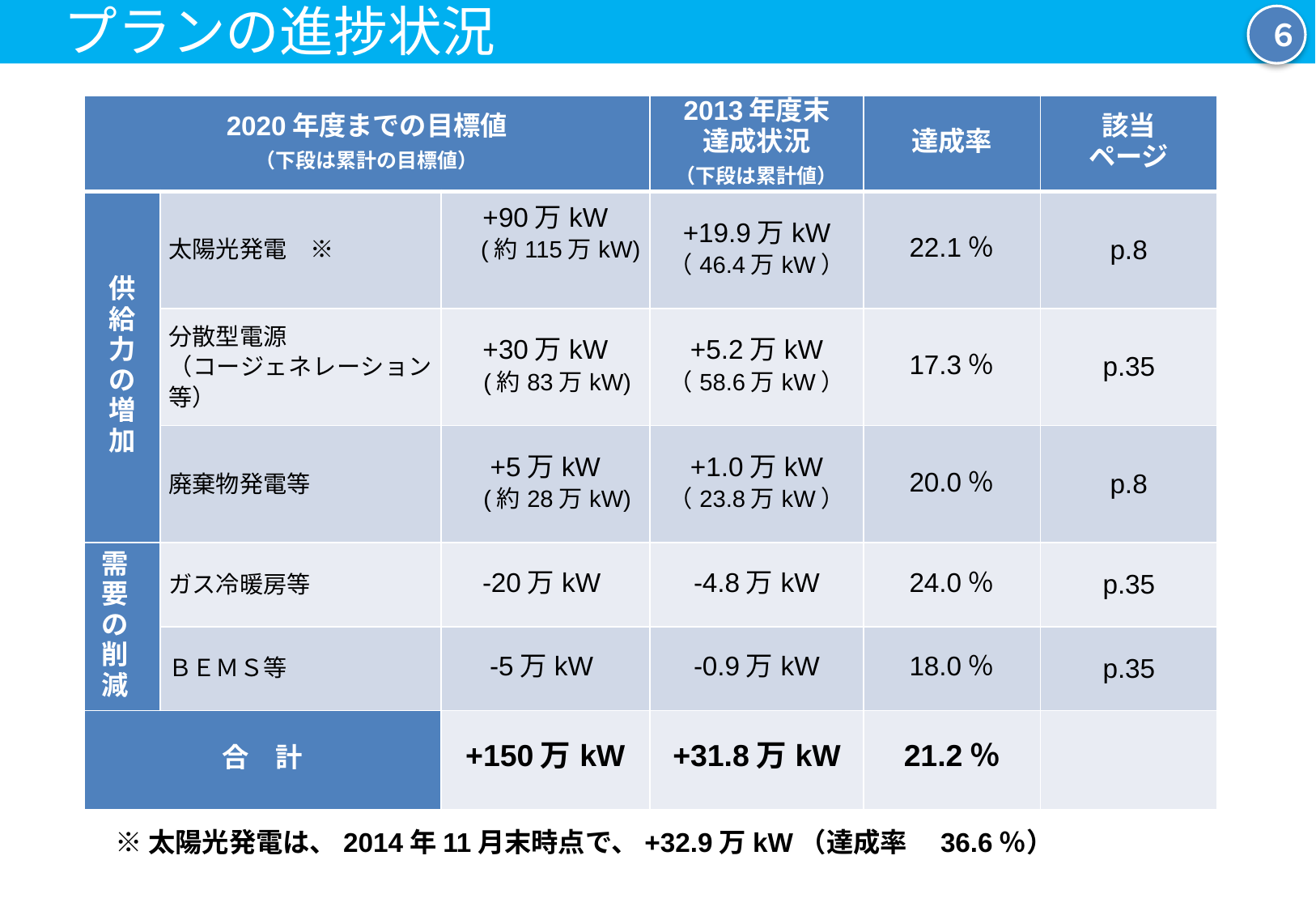

プランの進捗状況
６
| 2020年度までの目標値 （下段は累計の目標値） |  |  | 2013年度末 達成状況 （下段は累計値） | 達成率 | 該当 ページ |
| --- | --- | --- | --- | --- | --- |
| 供給力の増加 | 太陽光発電　※ | +90万kW 　(約115万kW) | +19.9万kW （46.4万kW） | 22.1％ | p.8 |
|  | 分散型電源 （コージェネレーション等） | +30万kW 　(約83万kW) | +5.2万kW （58.6万kW） | 17.3％ | p.35 |
|  | 廃棄物発電等 | +5万kW 　(約28万kW) | +1.0万kW （23.8万kW） | 20.0％ | p.8 |
| 需要の削減 | ガス冷暖房等 | -20万kW | -4.8万kW | 24.0％ | p.35 |
|  | ＢＥＭＳ等 | -5万kW | -0.9万kW | 18.0％ | p.35 |
| 合　計 |  | +150万kW | +31.8万kW | 21.2％ |  |

※太陽光発電は、2014年11月末時点で、+32.9万kW（達成率　36.6％）